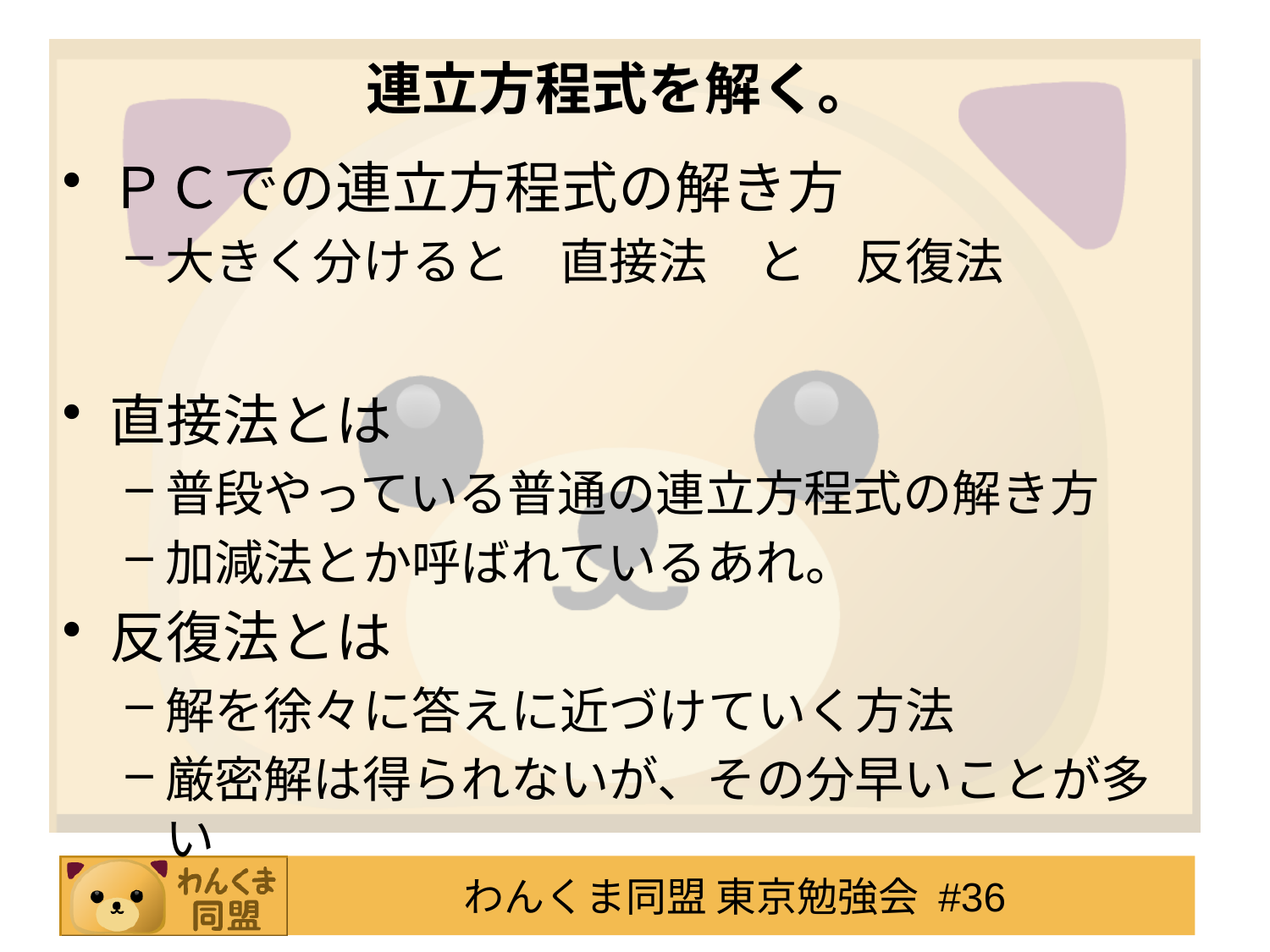

# 連立方程式を解く。
ＰＣでの連立方程式の解き方
大きく分けると　直接法　と　反復法

直接法とは
普段やっている普通の連立方程式の解き方
加減法とか呼ばれているあれ。
反復法とは
解を徐々に答えに近づけていく方法
厳密解は得られないが、その分早いことが多い